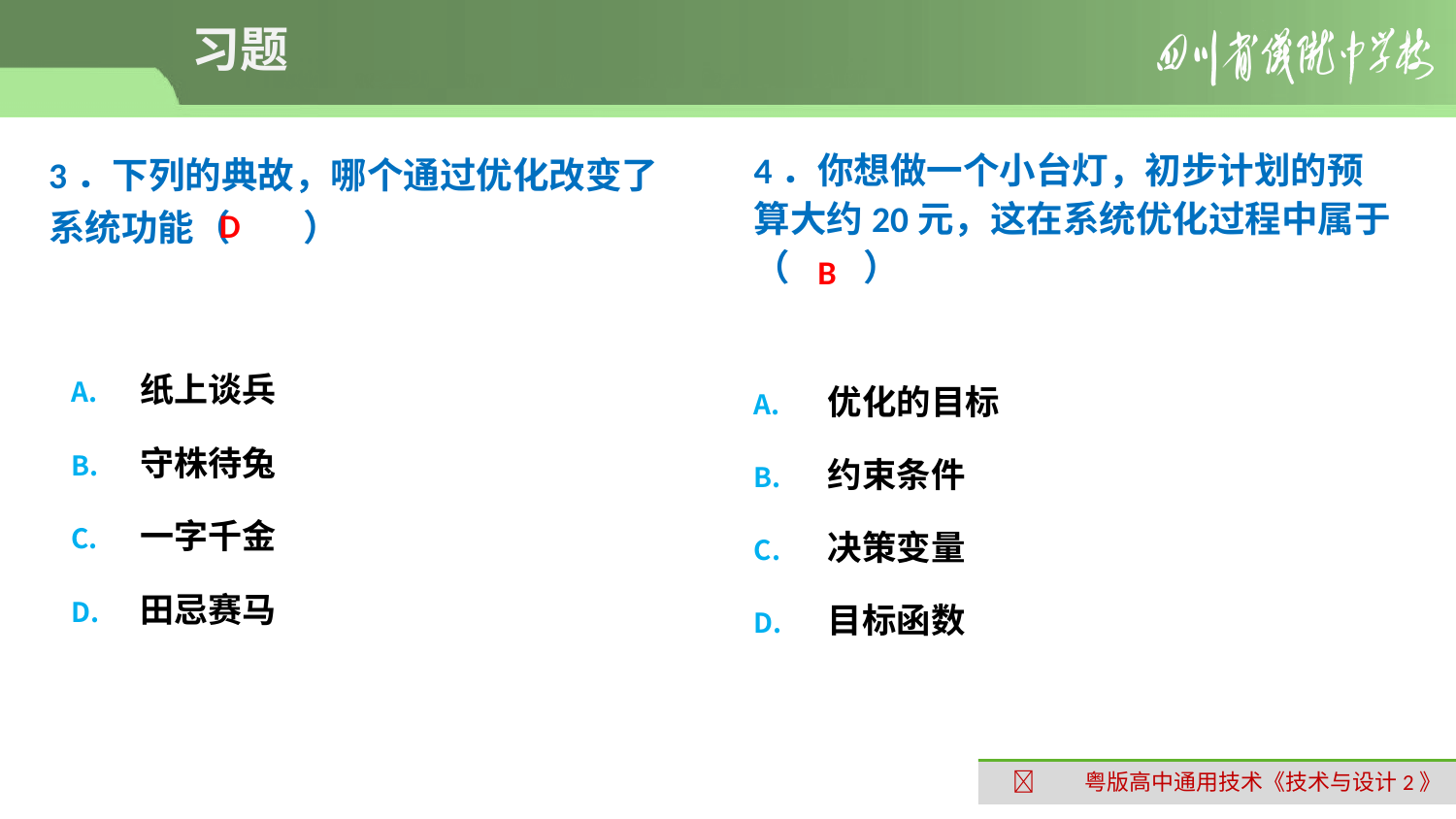

# 习题
3．下列的典故，哪个通过优化改变了系统功能（　　）
4．你想做一个小台灯，初步计划的预算大约20元，这在系统优化过程中属于（　　）
D
B
纸上谈兵
守株待兔
一字千金
田忌赛马
优化的目标
约束条件
决策变量
目标函数